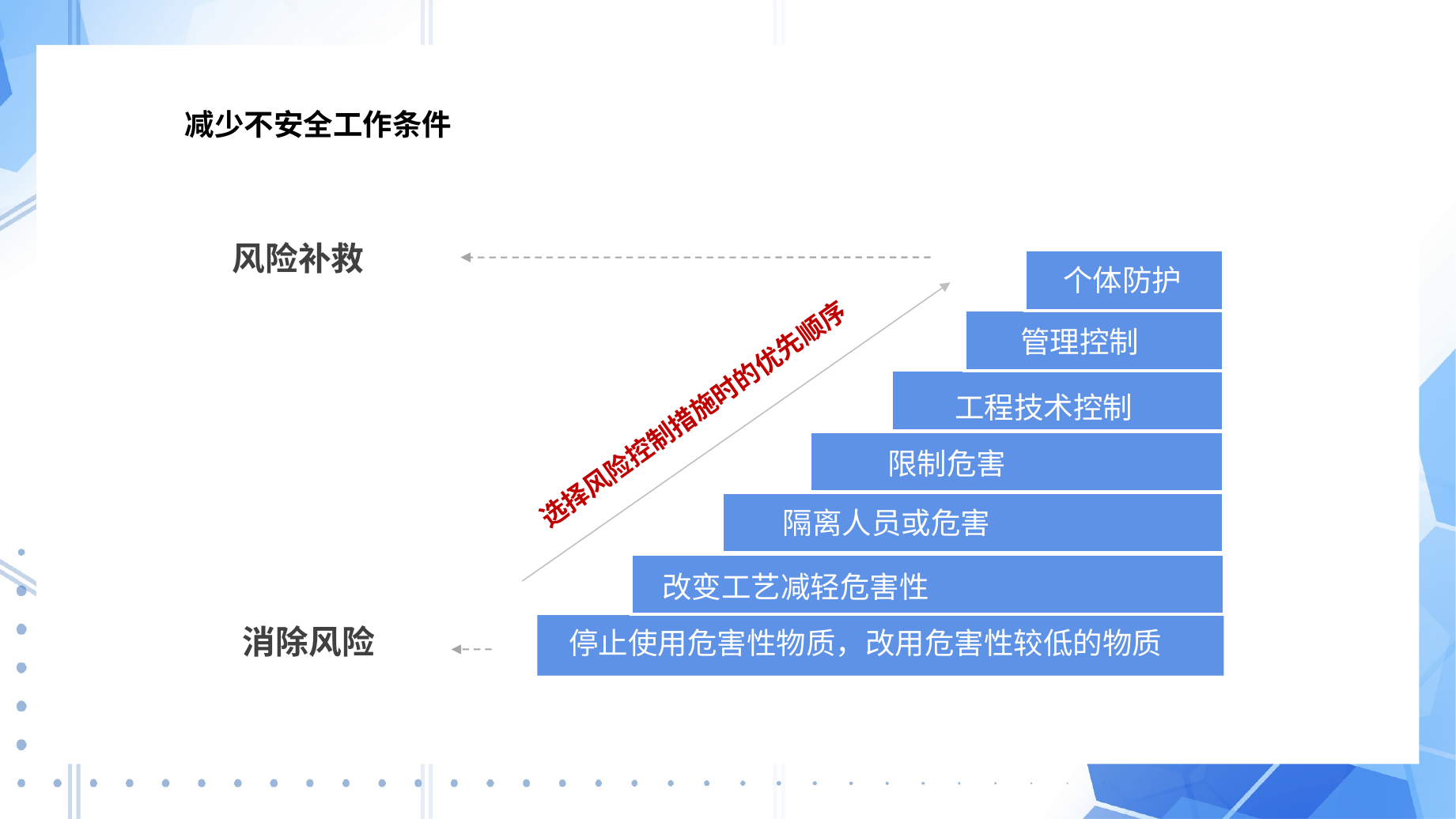

3
减少不安全工作条件
风险补救

个体防护

管理控制

工程技术控制

限制危害

隔离人员或危害

 改变工艺减轻危害性

  停止使用危害性物质，改用危害性较低的物质

消除风险
选择风险控制措施时的优先顺序